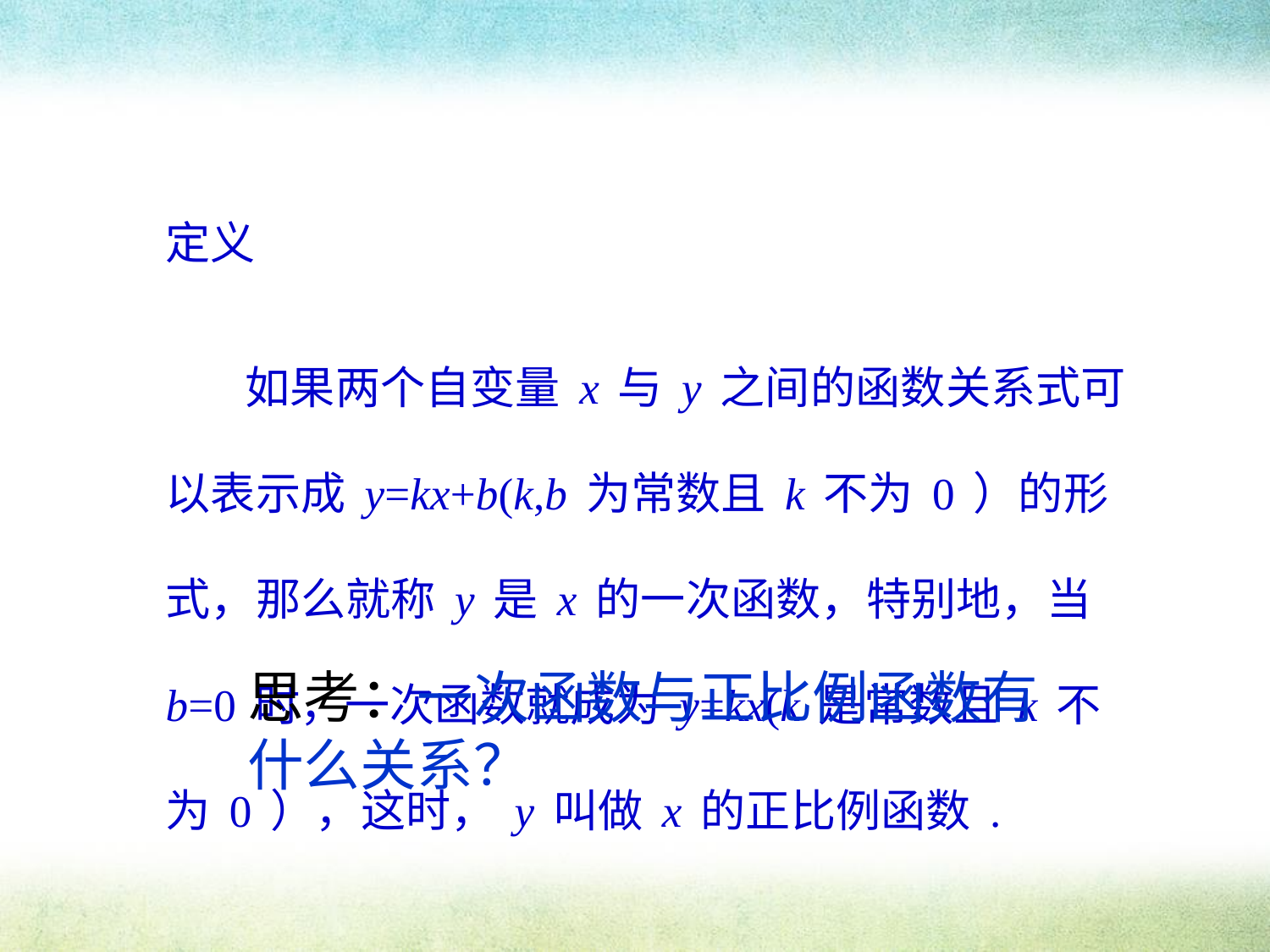

定义
      如果两个自变量x与y之间的函数关系式可以表示成y=kx+b(k,b为常数且k不为0）的形式，那么就称y是x的一次函数，特别地，当b=0时，一次函数就成为y=kx(k是常数且k不为0），这时，y叫做x的正比例函数.
思考：一次函数与正比例函数有什么关系？